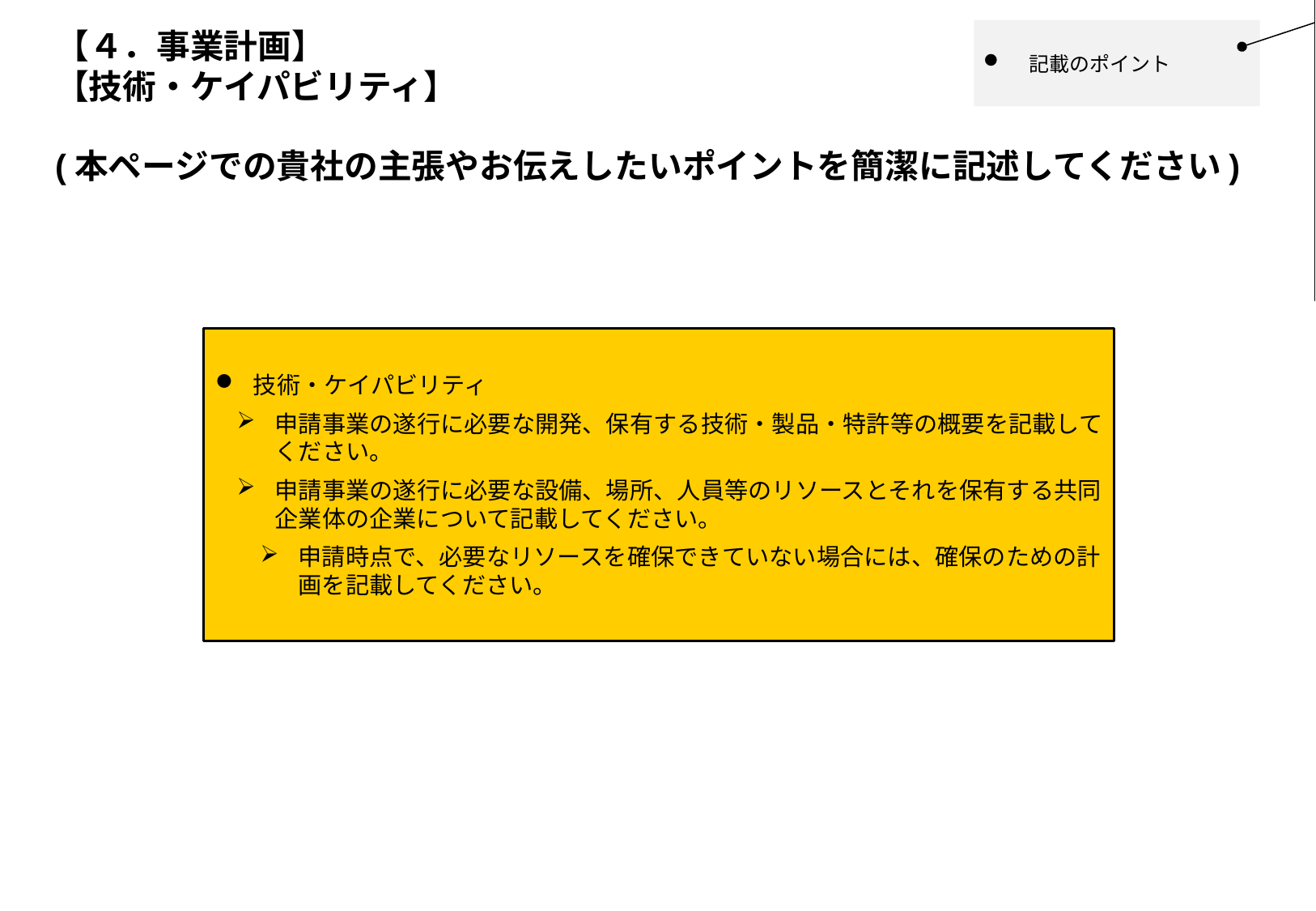

ボディに記載の内容うち、どの項目に該当し得るかを各資料右肩にできる限りお示しください。
（1ページ1項目ずつ作成でも、1ページで複数項目を含めて表現される場合で問題ありません）
※以後のページにかけても同様
# 【４．事業計画】 【技術・ケイパビリティ】
記載のポイント
(本ページでの貴社の主張やお伝えしたいポイントを簡潔に記述してください)
技術・ケイパビリティ
申請事業の遂行に必要な開発、保有する技術・製品・特許等の概要を記載してください。
申請事業の遂行に必要な設備、場所、人員等のリソースとそれを保有する共同企業体の企業について記載してください。
申請時点で、必要なリソースを確保できていない場合には、確保のための計画を記載してください。